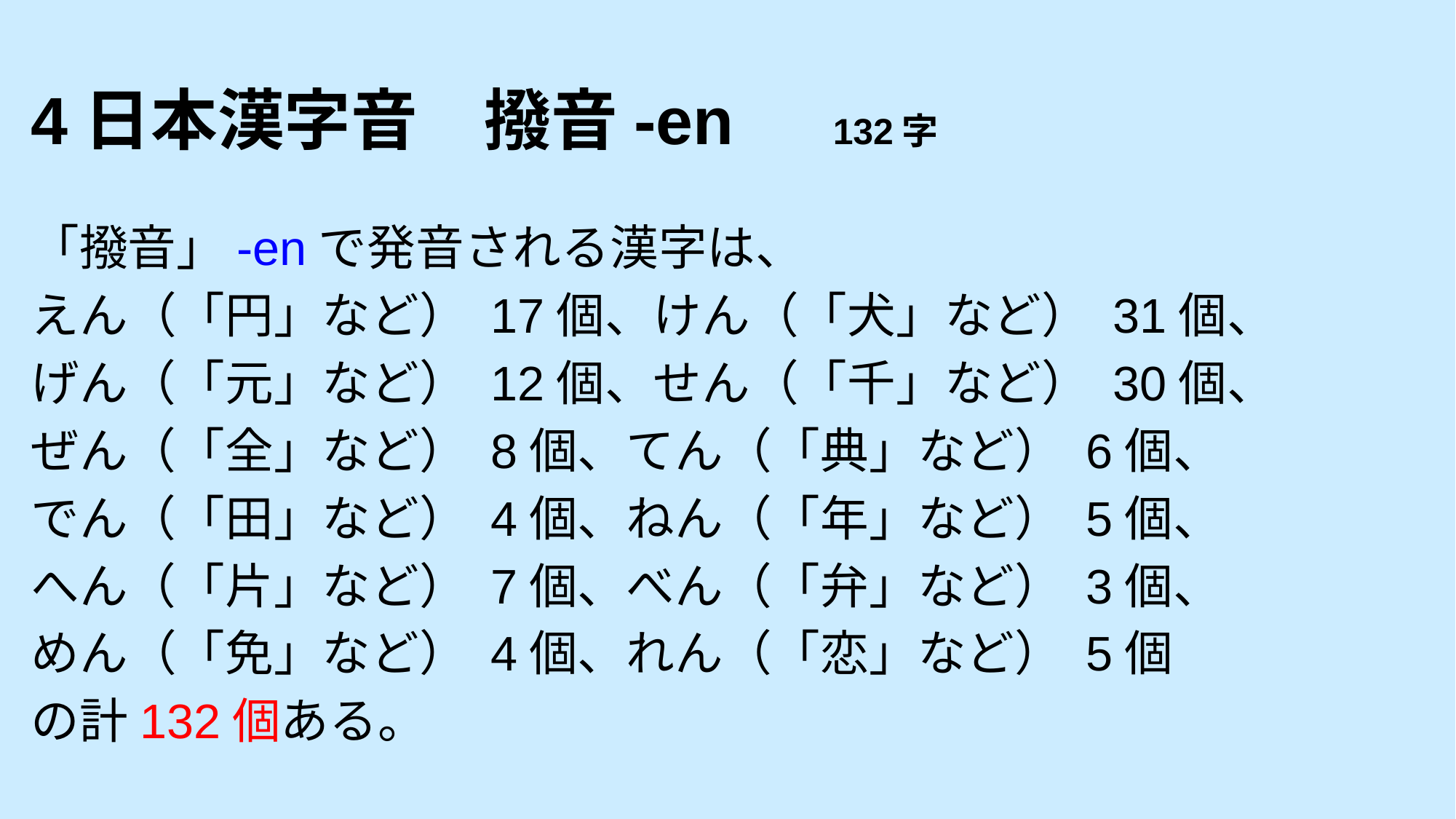

# 4日本漢字音　撥音-en　132字
「撥音」-enで発音される漢字は、
えん（「円」など） 17個、けん（「犬」など） 31個、
げん（「元」など） 12個、せん（「千」など） 30個、
ぜん（「全」など） 8個、てん（「典」など） 6個、
でん（「田」など） 4個、ねん（「年」など） 5個、
へん（「片」など） 7個、べん（「弁」など） 3個、
めん（「免」など） 4個、れん（「恋」など） 5個
の計132個ある。